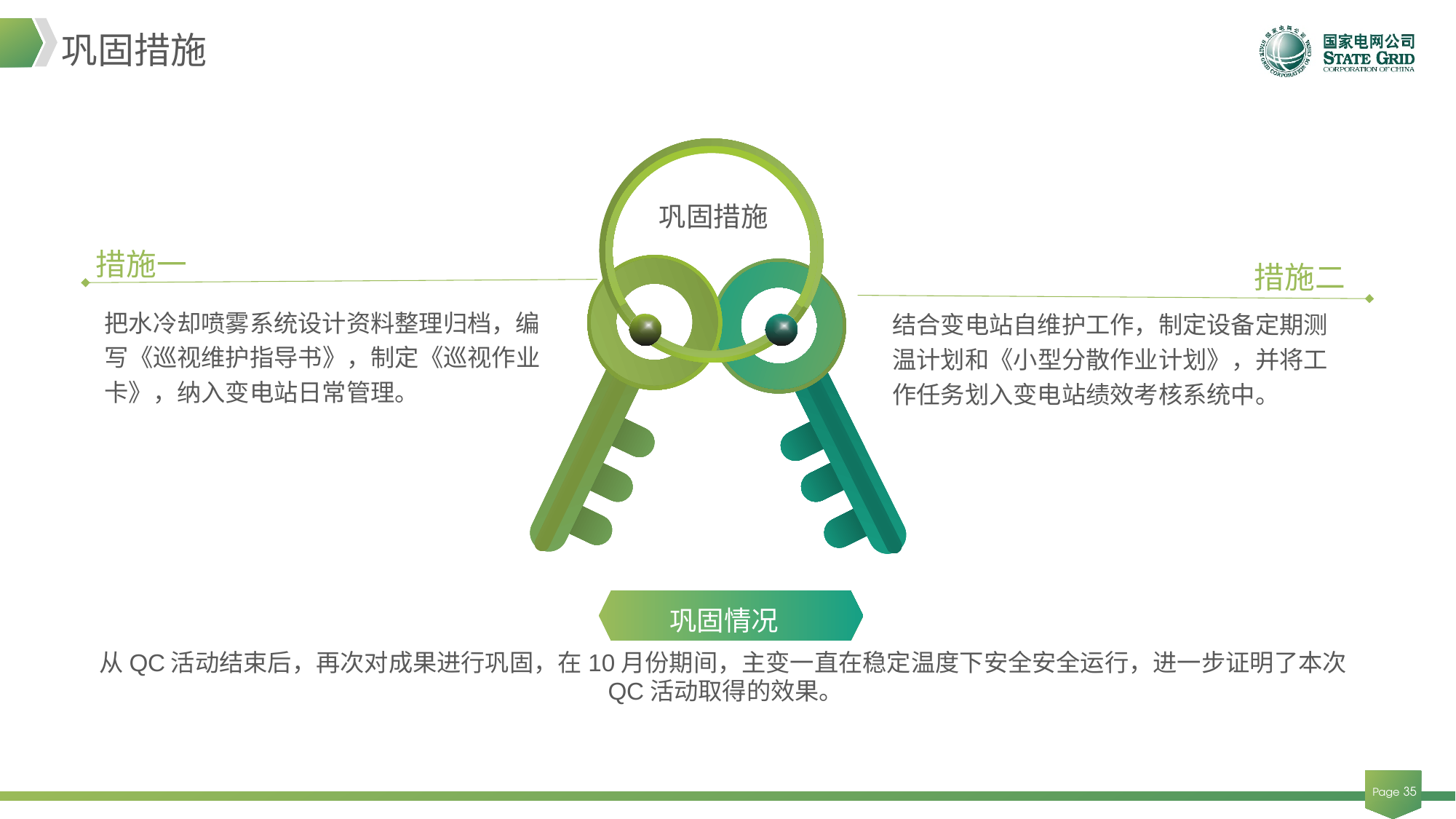

巩固措施

巩固措施
措施一
把水冷却喷雾系统设计资料整理归档，编写《巡视维护指导书》，制定《巡视作业卡》，纳入变电站日常管理。
措施二
结合变电站自维护工作，制定设备定期测温计划和《小型分散作业计划》，并将工作任务划入变电站绩效考核系统中。

巩固情况
从QC活动结束后，再次对成果进行巩固，在10月份期间，主变一直在稳定温度下安全安全运行，进一步证明了本次QC活动取得的效果。